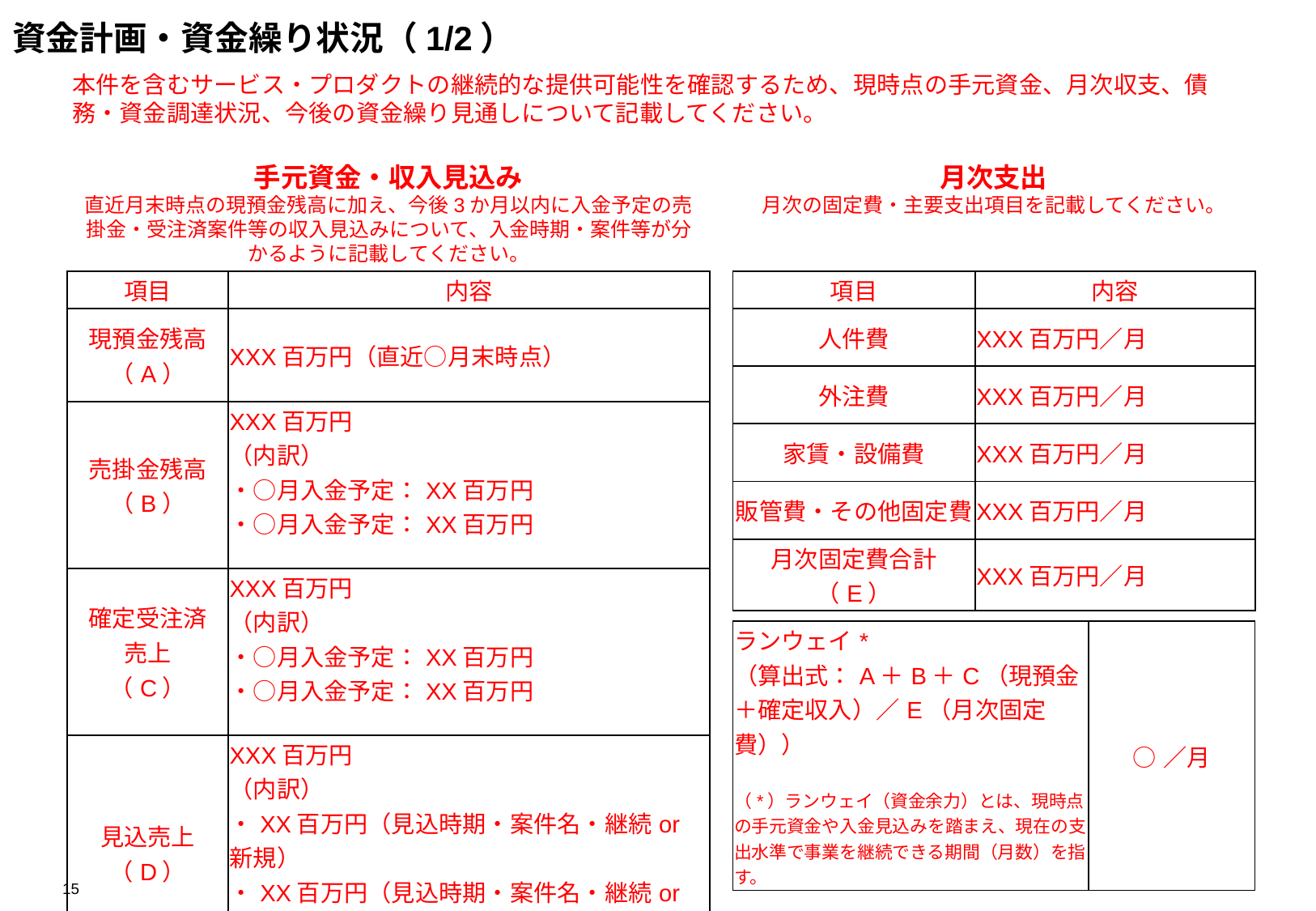

# 資金計画・資金繰り状況（1/2）
本件を含むサービス・プロダクトの継続的な提供可能性を確認するため、現時点の手元資金、月次収支、債務・資金調達状況、今後の資金繰り見通しについて記載してください。
手元資金・収入見込み
直近月末時点の現預金残高に加え、今後3か月以内に入金予定の売掛金・受注済案件等の収入見込みについて、入金時期・案件等が分かるように記載してください。
月次支出
月次の固定費・主要支出項目を記載してください。
| 項目 | 内容 |
| --- | --- |
| 現預金残高 （A） | XXX百万円（直近○月末時点） |
| 売掛金残高（B） | XXX百万円 （内訳） ・○月入金予定：XX百万円 ・○月入金予定：XX百万円 |
| 確定受注済 売上 （C） | XXX百万円 （内訳） ・○月入金予定：XX百万円 ・○月入金予定：XX百万円 |
| 見込売上（D） | XXX百万円 （内訳） ・XX百万円（見込時期・案件名・継続or新規） ・XX百万円（見込時期・案件名・継続or新規） |
| 項目 | 内容 |
| --- | --- |
| 人件費 | XXX百万円／月 |
| 外注費 | XXX百万円／月 |
| 家賃・設備費 | XXX百万円／月 |
| 販管費・その他固定費 | XXX百万円／月 |
| 月次固定費合計（E） | XXX百万円／月 |
| ランウェイ\* （算出式：A＋B＋C（現預金＋確定収入）／E（月次固定費）） （\*）ランウェイ（資金余力）とは、現時点の手元資金や入金見込みを踏まえ、現在の支出水準で事業を継続できる期間（月数）を指す。 | ○／月 |
| --- | --- |
15